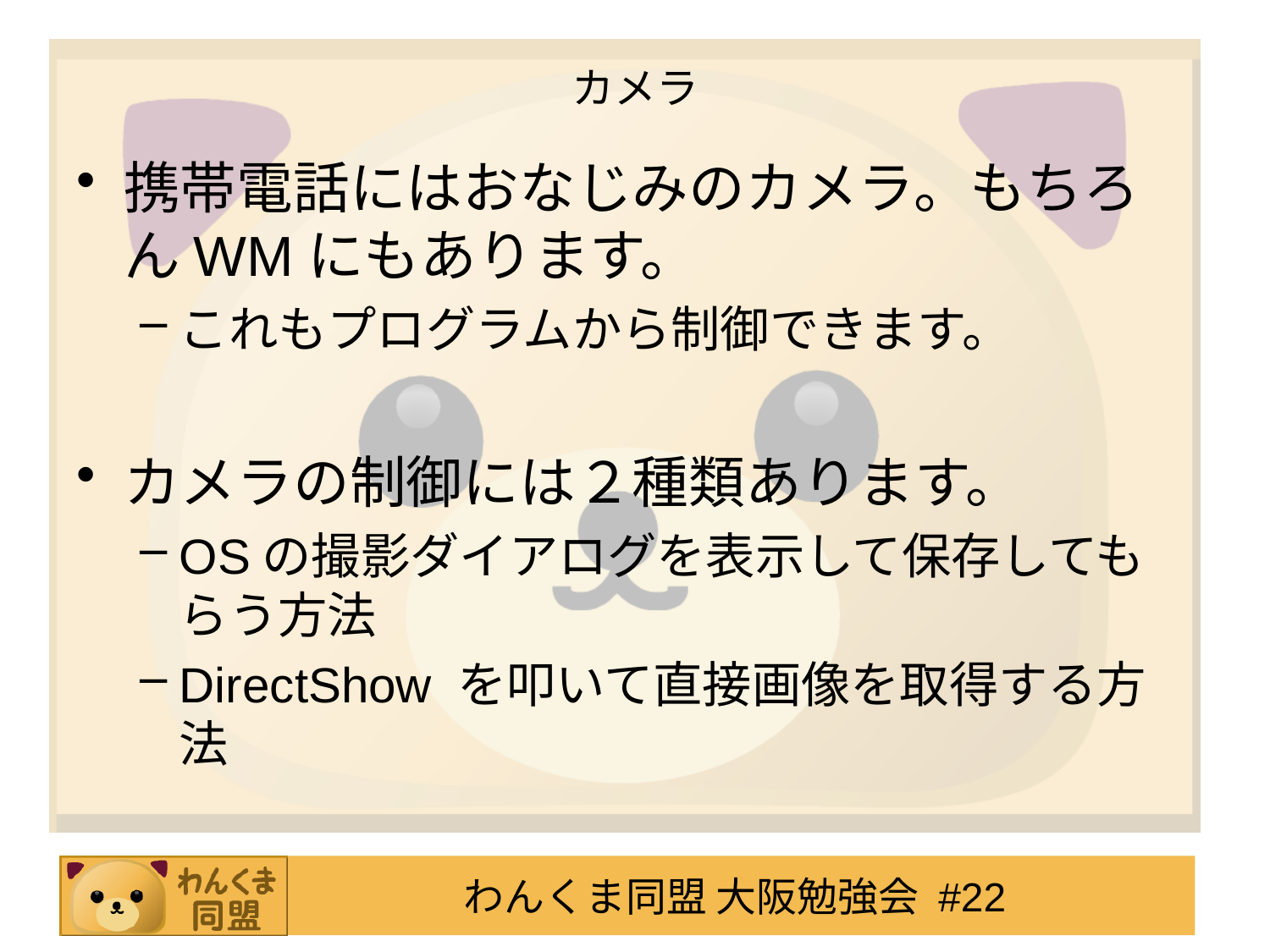

# カメラ
携帯電話にはおなじみのカメラ。もちろんWMにもあります。
これもプログラムから制御できます。

カメラの制御には２種類あります。
OSの撮影ダイアログを表示して保存してもらう方法
DirectShow を叩いて直接画像を取得する方法